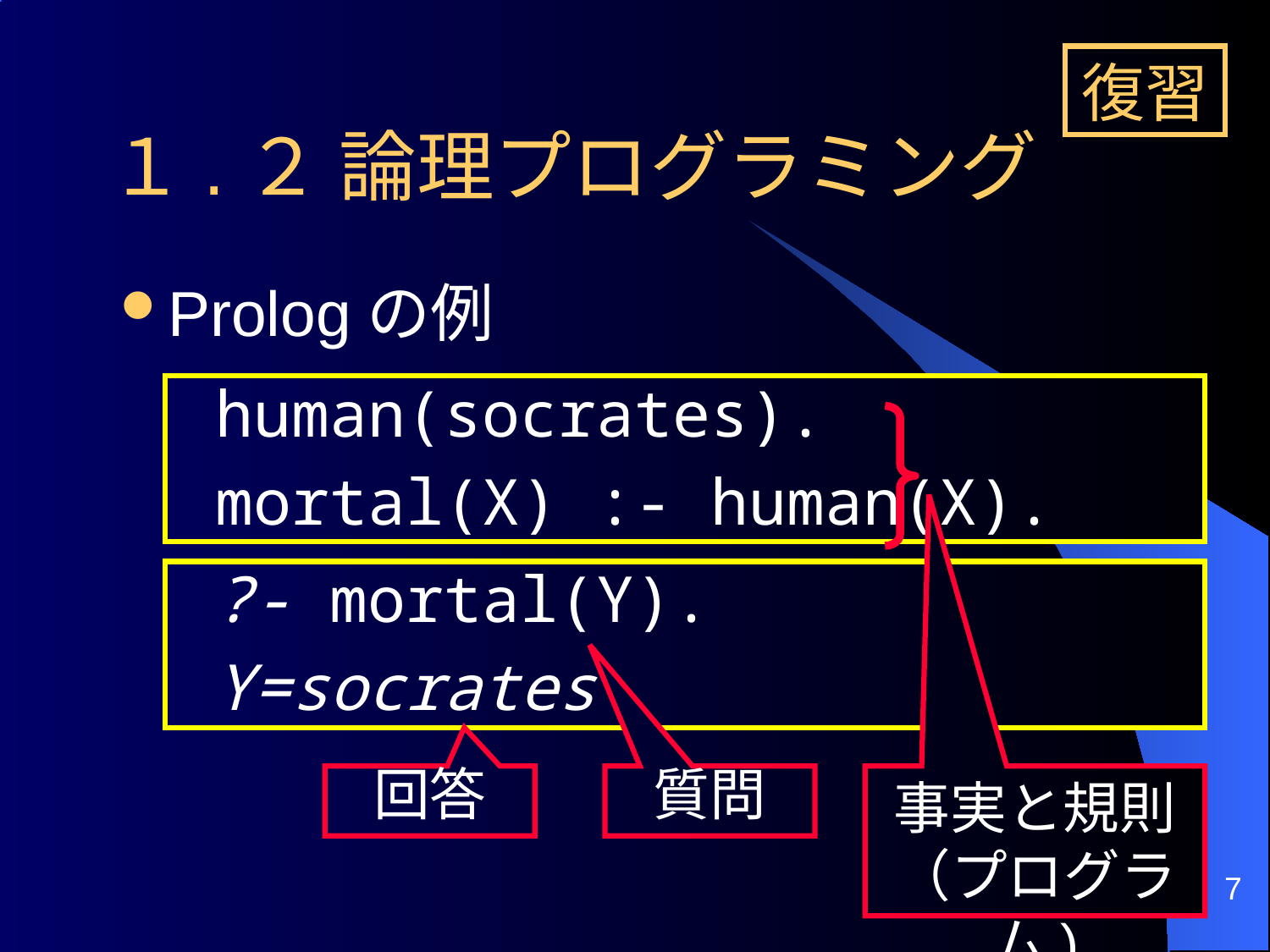

復習
# １.２ 論理プログラミング
Prologの例
 human(socrates).
 mortal(X) :- human(X).

 ?- mortal(Y).
 Y=socrates
事実と規則（プログラム)
回答
質問
7